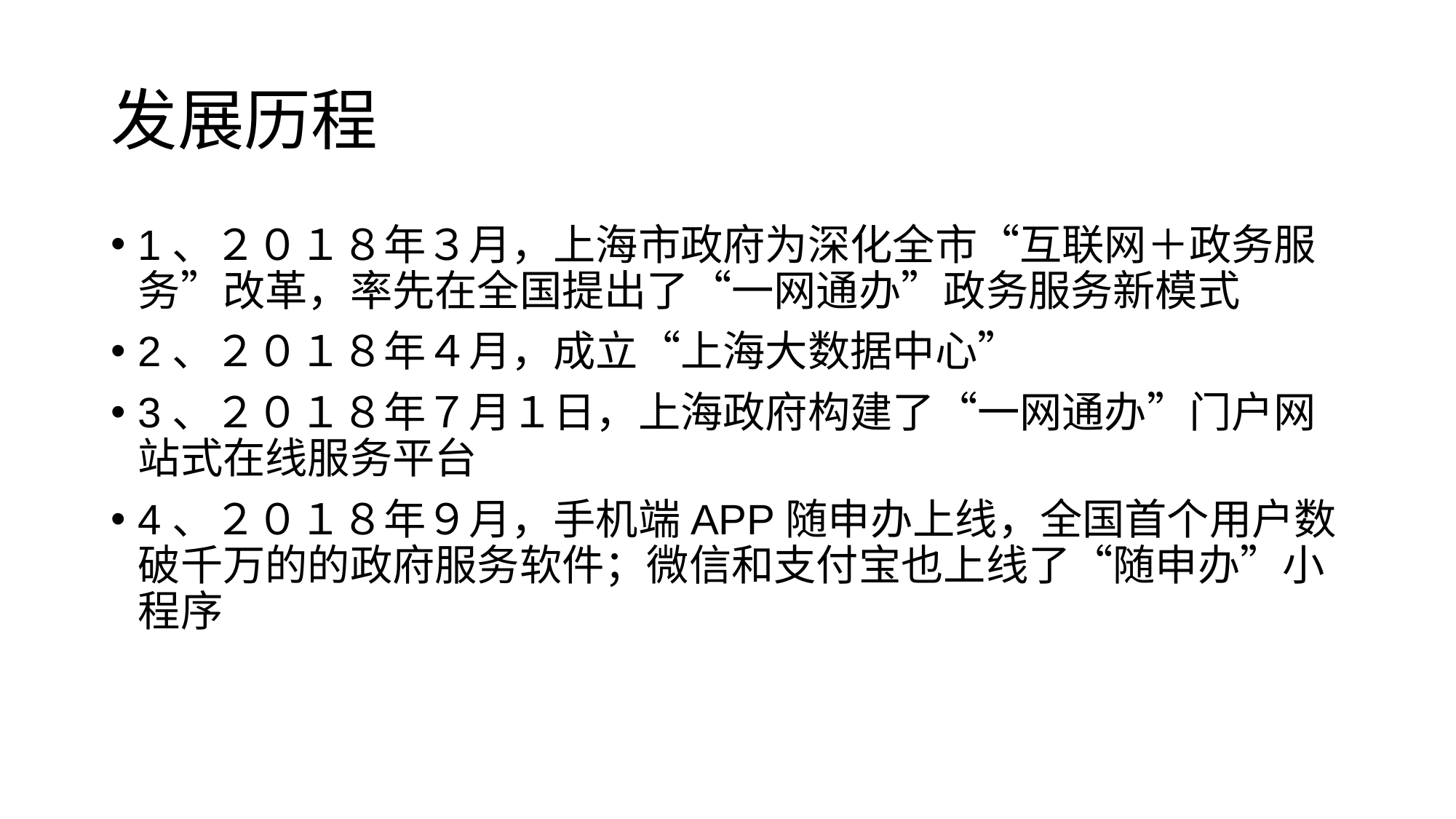

# 发展历程
1、２０１８年３月，上海市政府为深化全市“互联网＋政务服务”改革，率先在全国提出了“一网通办”政务服务新模式
2、２０１８年４月，成立“上海大数据中心”
3、２０１８年７月１日，上海政府构建了“一网通办”门户网站式在线服务平台
4、２０１８年９月，手机端APP随申办上线，全国首个用户数破千万的的政府服务软件；微信和支付宝也上线了“随申办”小程序